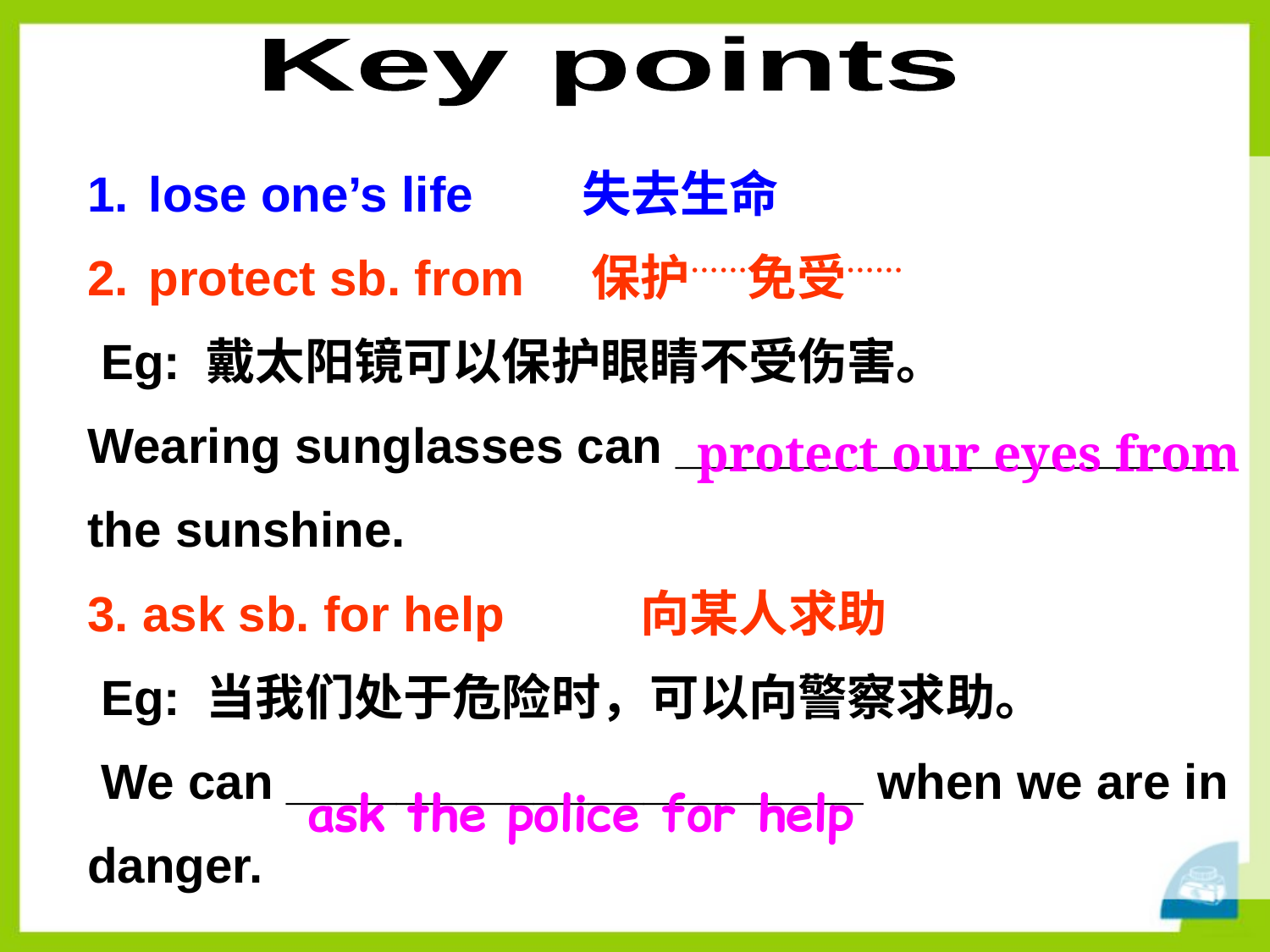

Key points
 lose one’s life       失去生命
 protect sb. from    保护……免受……
 Eg: 戴太阳镜可以保护眼睛不受伤害。
Wearing sunglasses can ____________________
the sunshine.
3. ask sb. for help         向某人求助
 Eg: 当我们处于危险时，可以向警察求助。
 We can _____________________ when we are in
danger.
protect our eyes from
ask the police for help